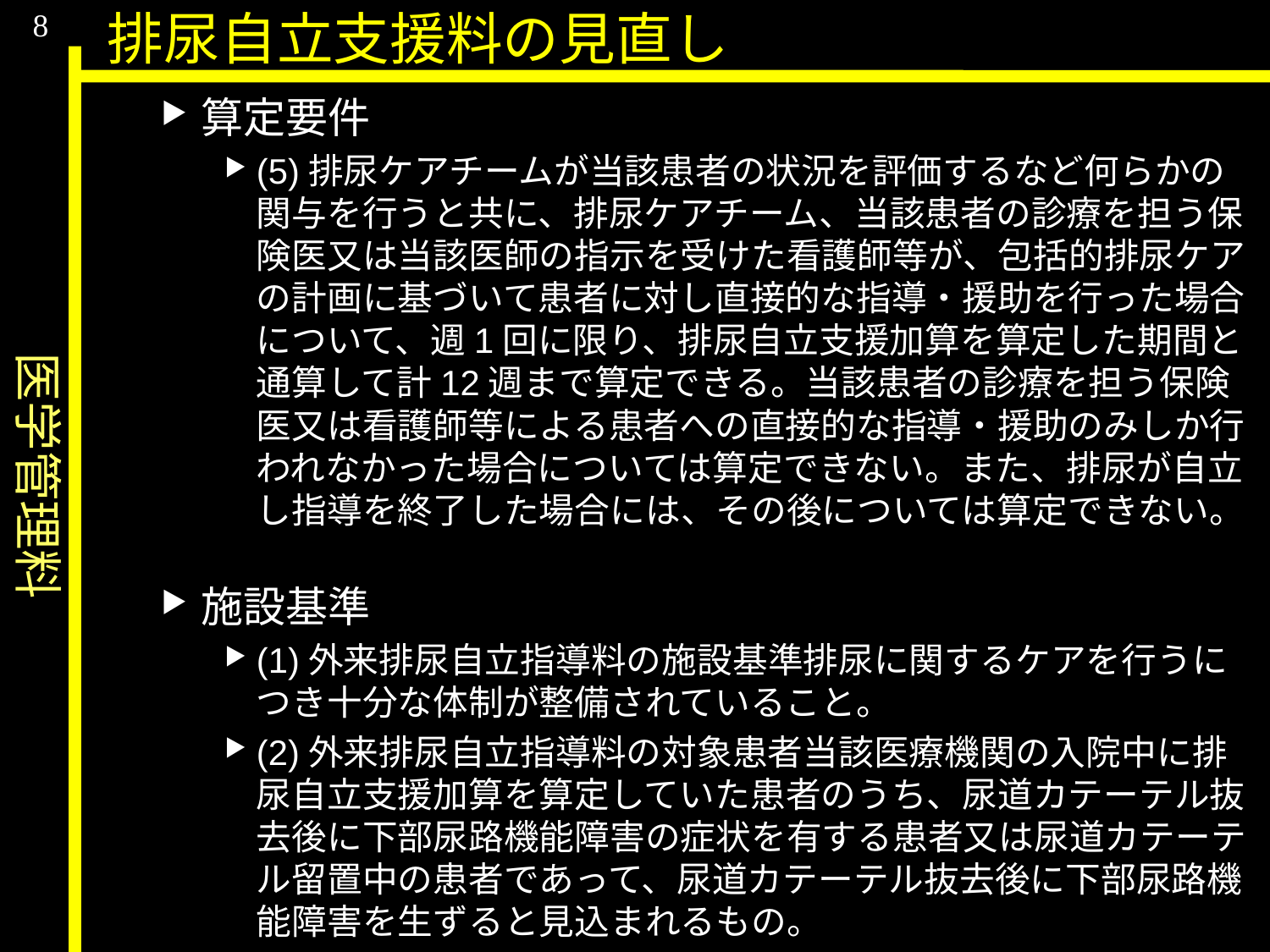

医学管理料
8
排尿自立支援料の見直し

算定要件
(5)排尿ケアチームが当該患者の状況を評価するなど何らかの関与を行うと共に、排尿ケアチーム、当該患者の診療を担う保険医又は当該医師の指示を受けた看護師等が、包括的排尿ケアの計画に基づいて患者に対し直接的な指導・援助を行った場合について、週1回に限り、排尿自立支援加算を算定した期間と通算して計12週まで算定できる。当該患者の診療を担う保険医又は看護師等による患者への直接的な指導・援助のみしか行われなかった場合については算定できない。また、排尿が自立し指導を終了した場合には、その後については算定できない。

施設基準
(1)外来排尿自立指導料の施設基準排尿に関するケアを行うにつき十分な体制が整備されていること。
(2)外来排尿自立指導料の対象患者当該医療機関の入院中に排尿自立支援加算を算定していた患者のうち、尿道カテーテル抜去後に下部尿路機能障害の症状を有する患者又は尿道カテーテル留置中の患者であって、尿道カテーテル抜去後に下部尿路機能障害を生ずると見込まれるもの。